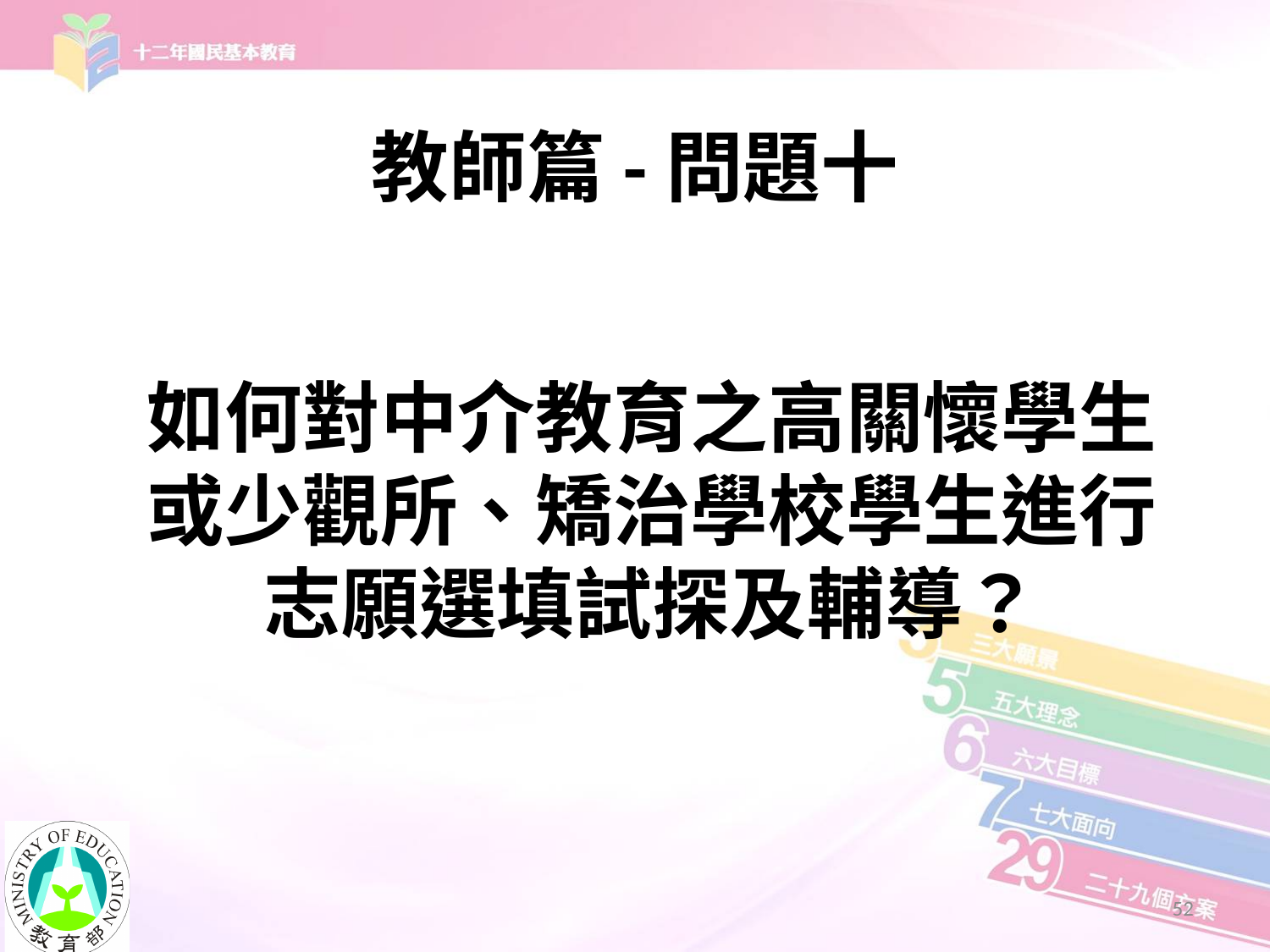

# 教師篇-問題十
	如何對中介教育之高關懷學生或少觀所、矯治學校學生進行志願選填試探及輔導？
52